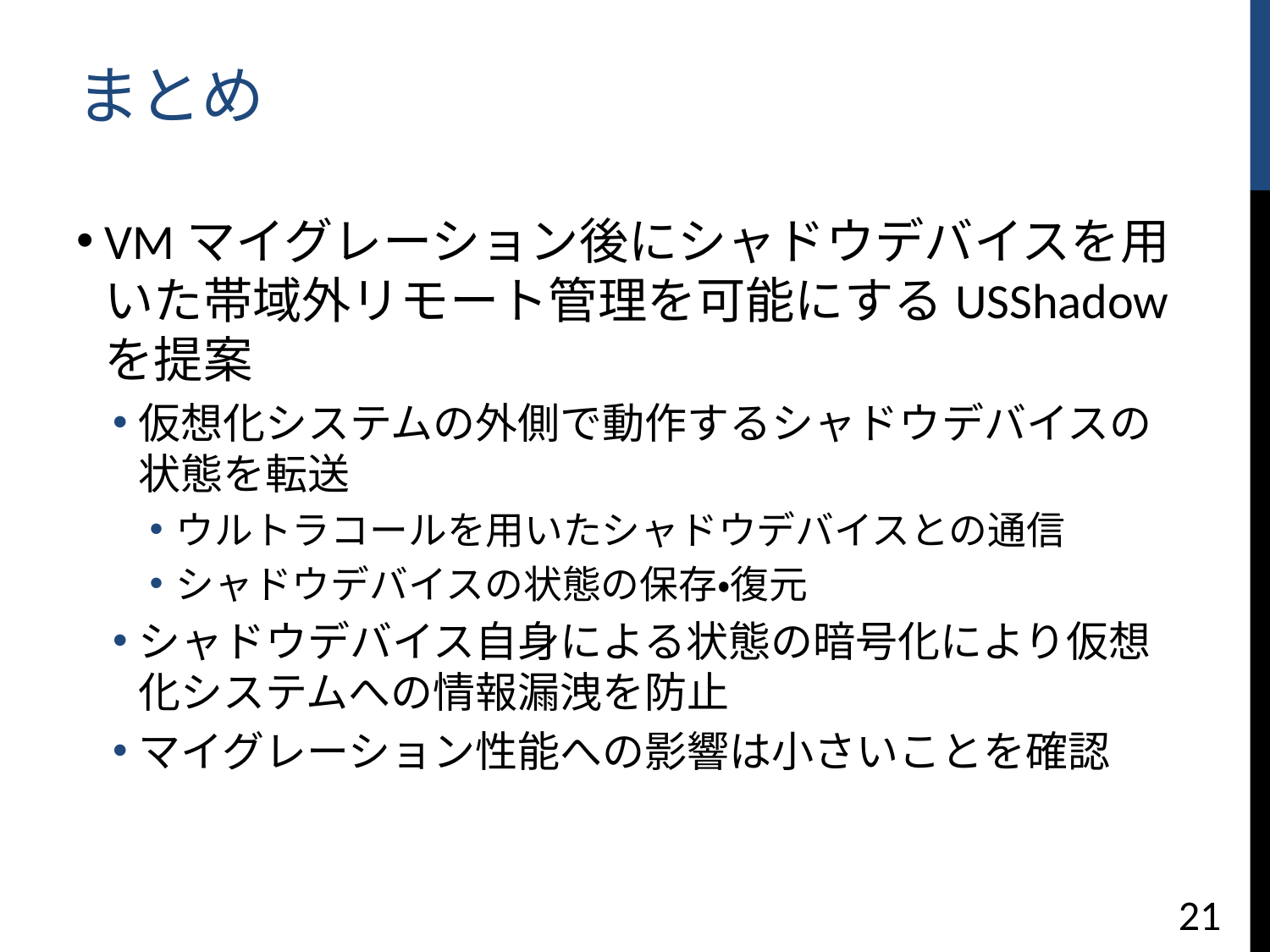

# まとめ
VMマイグレーション後にシャドウデバイスを用いた帯域外リモート管理を可能にするUSShadowを提案
仮想化システムの外側で動作するシャドウデバイスの状態を転送
ウルトラコールを用いたシャドウデバイスとの通信
シャドウデバイスの状態の保存・復元
シャドウデバイス自身による状態の暗号化により仮想化システムへの情報漏洩を防止
マイグレーション性能への影響は小さいことを確認
21